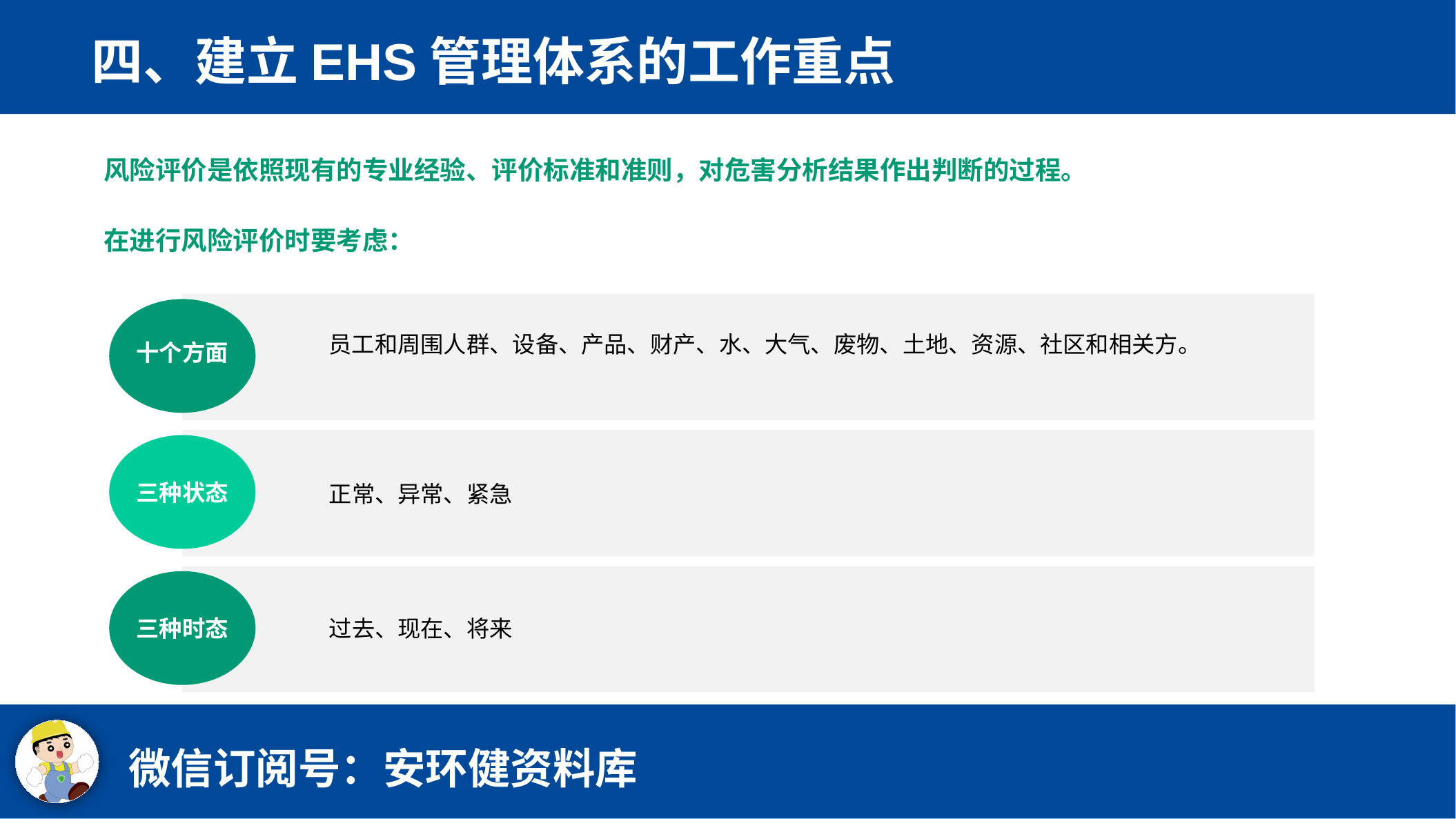

四、建立EHS管理体系的工作重点
风险评价是依照现有的专业经验、评价标准和准则，对危害分析结果作出判断的过程。
在进行风险评价时要考虑：

员工和周围人群、设备、产品、财产、水、大气、废物、土地、资源、社区和相关方。
十个方面

三种状态
正常、异常、紧急

三种时态
过去、现在、将来